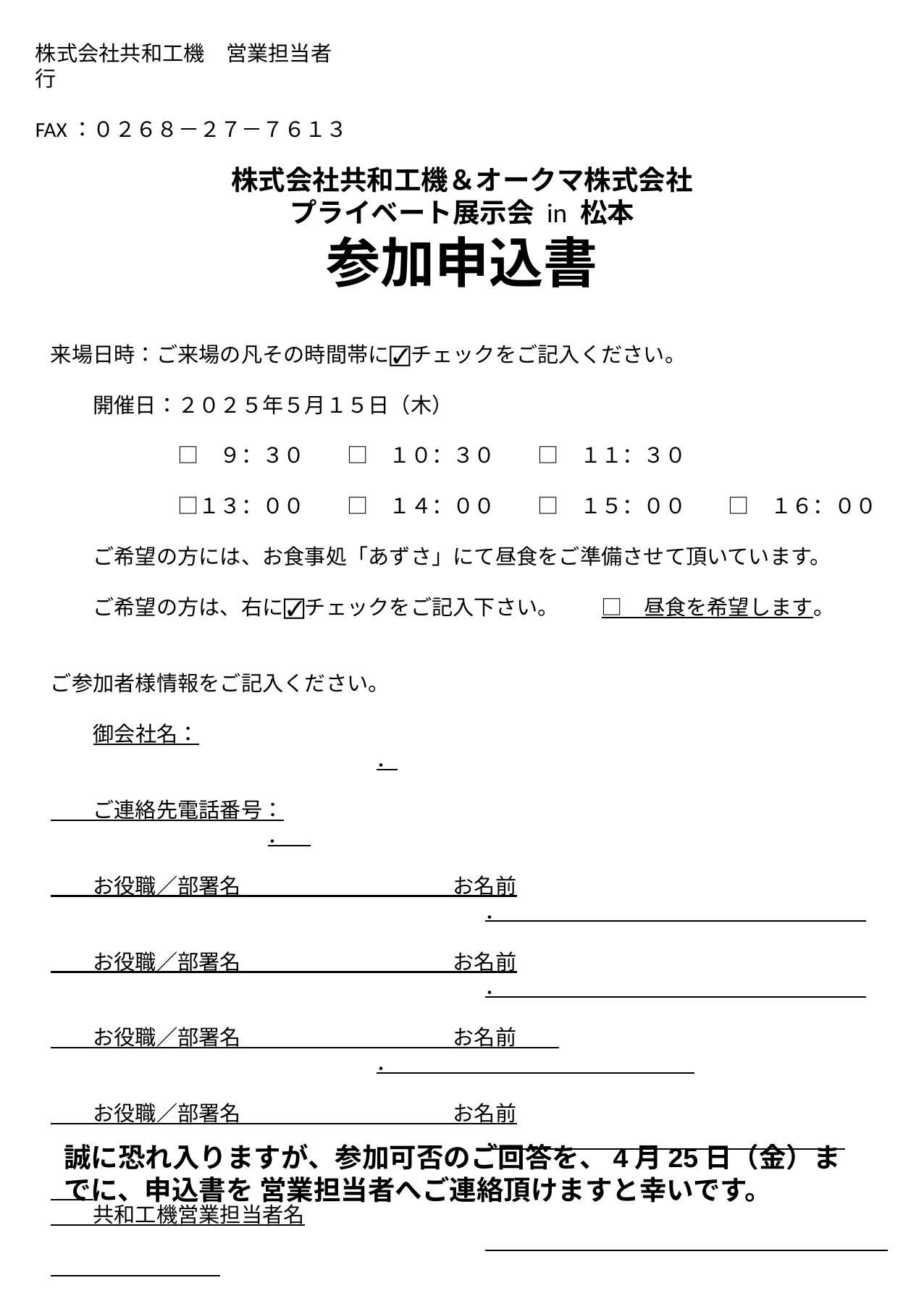

株式会社共和工機　営業担当者　行

FAX：０２６８－２７－７６１３
株式会社共和工機＆オークマ株式会社
プライベート展示会 in 松本
参加申込書
来場日時：ご来場の凡その時間帯に☑チェックをご記入ください。

　　開催日：２０２５年５月１５日（木）

　　　　　　□　９：３０　　□　１０：３０　　□　１１：３０

　　　　　　□１３：００　　□　１４：００　　□　１５：００　　□　１６：００

　　ご希望の方には、お食事処「あずさ」にて昼食をご準備させて頂いています。

　　ご希望の方は、右に☑チェックをご記入下さい。　　□　昼食を希望します。

ご参加者様情報をご記入ください。

　　御会社名：									．

　　ご連絡先電話番号：							．

　　お役職／部署名　　　　　　　　　　お名前							．

　　お役職／部署名　　　　　　　　　　お名前							．

　　お役職／部署名　　　　　　　　　　お名前　　						．

　　お役職／部署名　　　　　　　　　　お名前							．

　　共和工機営業担当者名
誠に恐れ入りますが、参加可否のご回答を、4月25日（金）までに、申込書を 営業担当者へご連絡頂けますと幸いです。